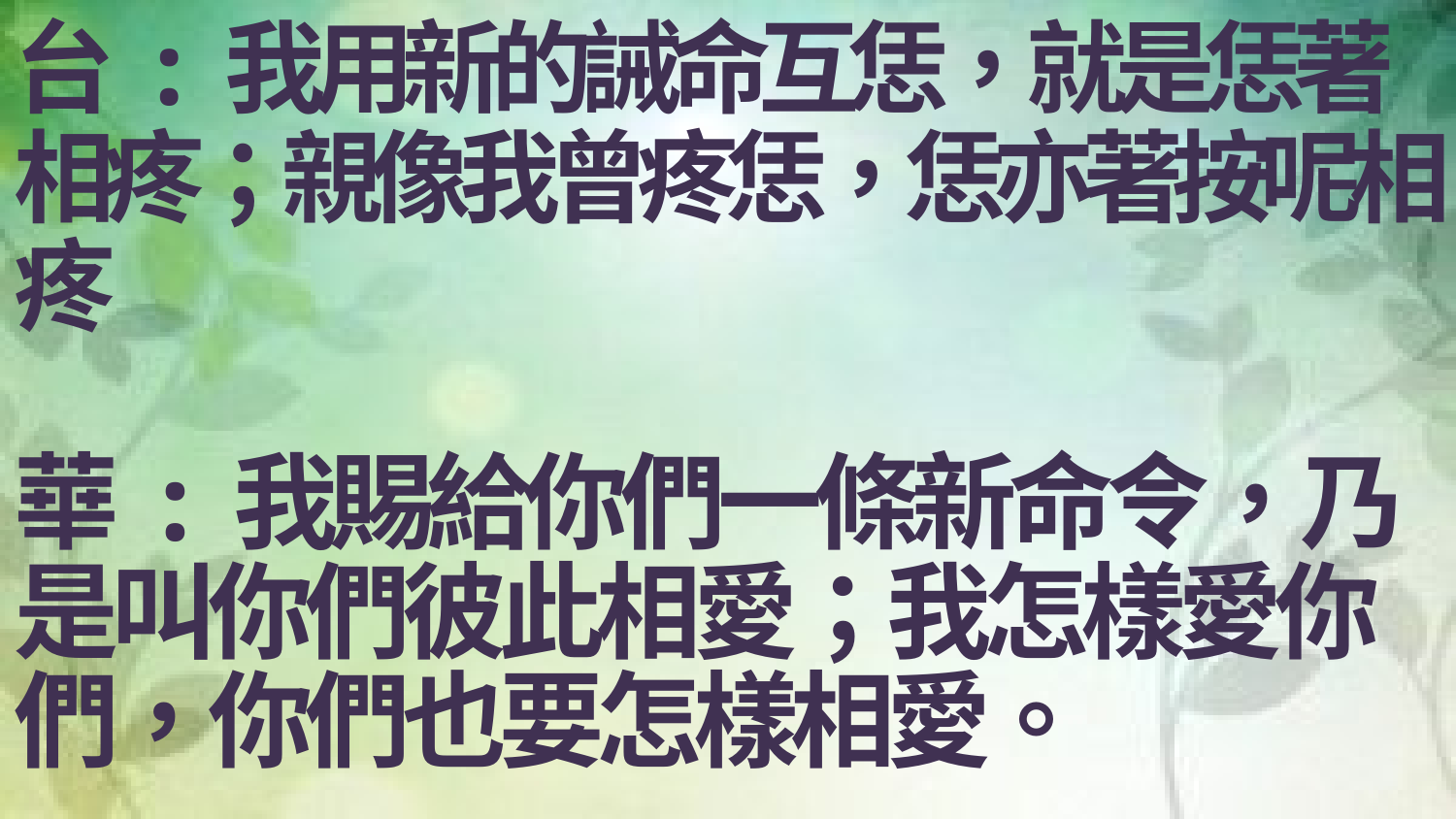

台:我用新的誡命互恁，就是恁著相疼；親像我曾疼恁，恁亦著按呢相疼

華:我賜給你們一條新命令，乃是叫你們彼此相愛；我怎樣愛你們，你們也要怎樣相愛。